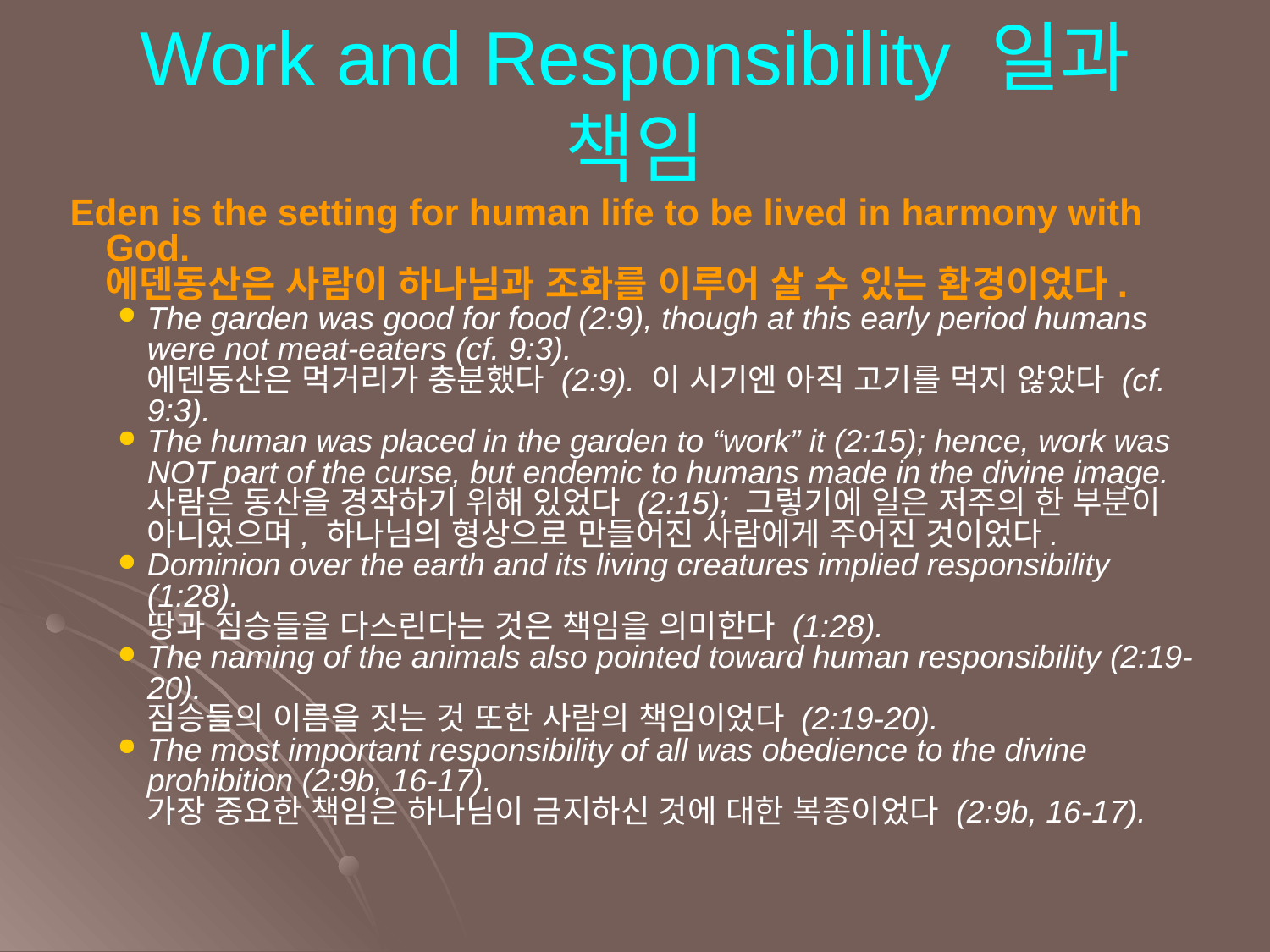

Work and Responsibility 일과 책임
Eden is the setting for human life to be lived in harmony with God.
에덴동산은 사람이 하나님과 조화를 이루어 살 수 있는 환경이었다.
The garden was good for food (2:9), though at this early period humans were not meat-eaters (cf. 9:3).
에덴동산은 먹거리가 충분했다 (2:9). 이 시기엔 아직 고기를 먹지 않았다 (cf. 9:3).
The human was placed in the garden to “work” it (2:15); hence, work was NOT part of the curse, but endemic to humans made in the divine image.
사람은 동산을 경작하기 위해 있었다 (2:15); 그렇기에 일은 저주의 한 부분이 아니었으며, 하나님의 형상으로 만들어진 사람에게 주어진 것이었다.
Dominion over the earth and its living creatures implied responsibility (1:28).
땅과 짐승들을 다스린다는 것은 책임을 의미한다 (1:28).
The naming of the animals also pointed toward human responsibility (2:19-20).
짐승들의 이름을 짓는 것 또한 사람의 책임이었다 (2:19-20).
The most important responsibility of all was obedience to the divine prohibition (2:9b, 16-17).
가장 중요한 책임은 하나님이 금지하신 것에 대한 복종이었다 (2:9b, 16-17).